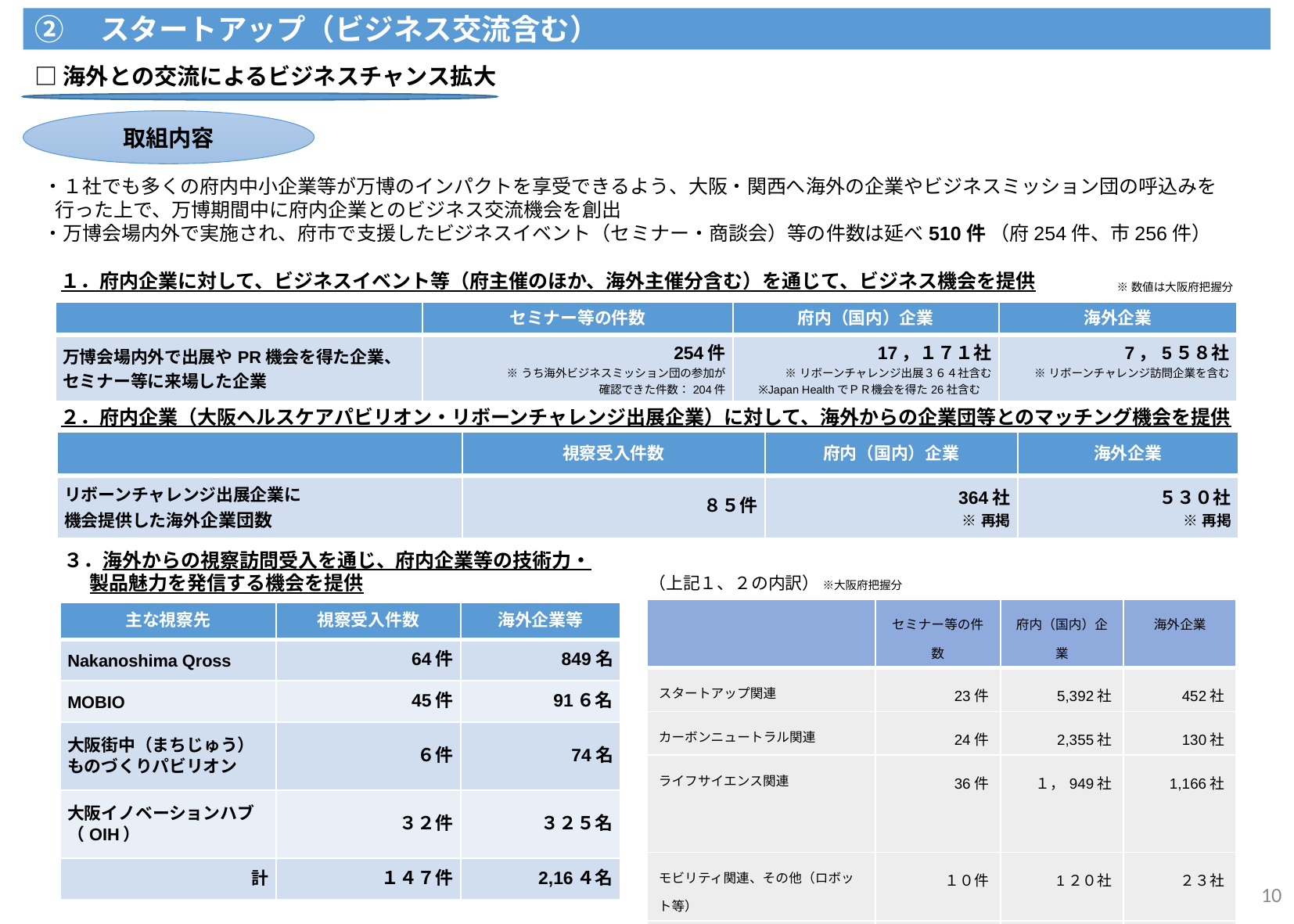

②　スタートアップ（ビジネス交流含む）
□海外との交流によるビジネスチャンス拡大

取組内容
・１社でも多くの府内中小企業等が万博のインパクトを享受できるよう、大阪・関西へ海外の企業やビジネスミッション団の呼込みを行った上で、万博期間中に府内企業とのビジネス交流機会を創出
・万博会場内外で実施され、府市で支援したビジネスイベント（セミナー・商談会）等の件数は延べ510件 （府254件、市256件）
　１．府内企業に対して、ビジネスイベント等（府主催のほか、海外主催分含む）を通じて、ビジネス機会を提供
※数値は大阪府把握分
|  | セミナー等の件数 | 府内（国内）企業 | 海外企業 |
| --- | --- | --- | --- |
| 万博会場内外で出展やPR機会を得た企業、 セミナー等に来場した企業 | 254件 ※うち海外ビジネスミッション団の参加が 確認できた件数：204件 | 17，１７１社 ※リボーンチャレンジ出展３６４社含む ※Japan HealthでＰＲ機会を得た26社含む | 7，5５８社 ※リボーンチャレンジ訪問企業を含む |
　２．府内企業（大阪ヘルスケアパビリオン・リボーンチャレンジ出展企業）に対して、海外からの企業団等とのマッチング機会を提供
|  | 視察受入件数 | 府内（国内）企業 | 海外企業 |
| --- | --- | --- | --- |
| リボーンチャレンジ出展企業に 機会提供した海外企業団数 | ８５件 | 364社 ※再掲 | ５３０社 ※再掲 |
　３．海外からの視察訪問受入を通じ、府内企業等の技術力・製品魅力を発信する機会を提供
　（上記１、２の内訳） ※大阪府把握分
|  | セミナー等の件数 | 府内（国内）企業 | 海外企業 |
| --- | --- | --- | --- |
| スタートアップ関連 | 23件 | 5,392社 | 452社 |
| カーボンニュートラル関連 | 24件 | 2,355社 | 130社 |
| ライフサイエンス関連 | 36件 | １，949社 | 1,166社 |
| モビリティ関連、その他（ロボット等） | １０件 | 1２０社 | ２３社 |
| その他、国際ビジネス交流 | 1６１件 | 6,９９１社 | 5，２５７社 |
| 小　　　計 | 2５４件 | 16，８０７社 | ７，０２８社 |
| リボーンチャレンジ出展 | ８５件 | ３６４社 | ５３０社 |
| 合　　　計 | 33９件 | 17，１７１社 | 7，5５８社 |
| 主な視察先 | 視察受入件数 | 海外企業等 |
| --- | --- | --- |
| Nakanoshima Qross | 64件 | 849名 |
| MOBIO | 45件 | 91６名 |
| 大阪街中（まちじゅう） ものづくりパビリオン | ６件 | 74名 |
| 大阪イノベーションハブ （OIH） | ３２件 | ３２５名 |
| 計 | １４７件 | 2,16４名 |
10